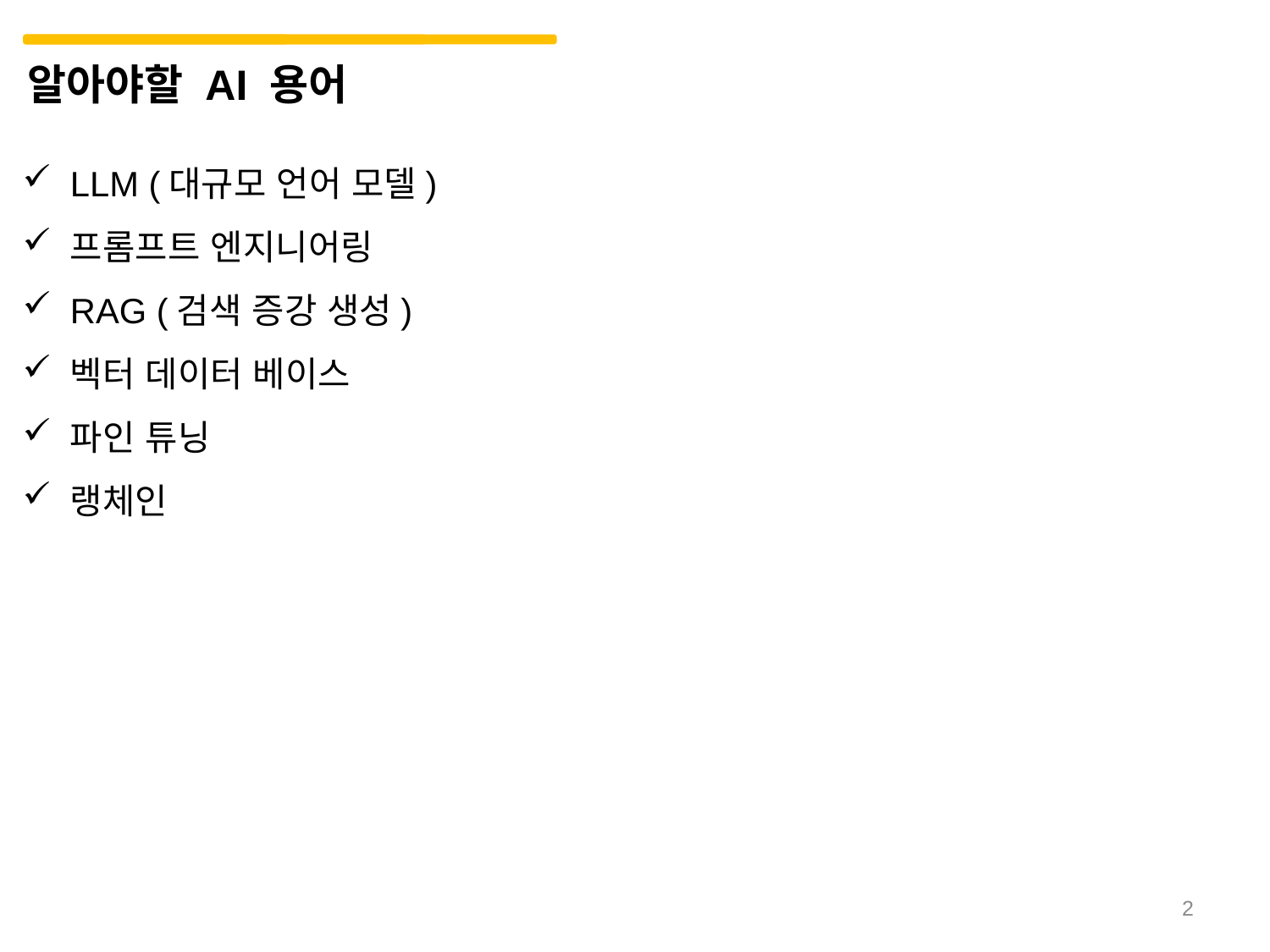

알아야할 AI 용어
LLM (대규모 언어 모델)
프롬프트 엔지니어링
RAG (검색 증강 생성)
벡터 데이터 베이스
파인 튜닝
랭체인
2